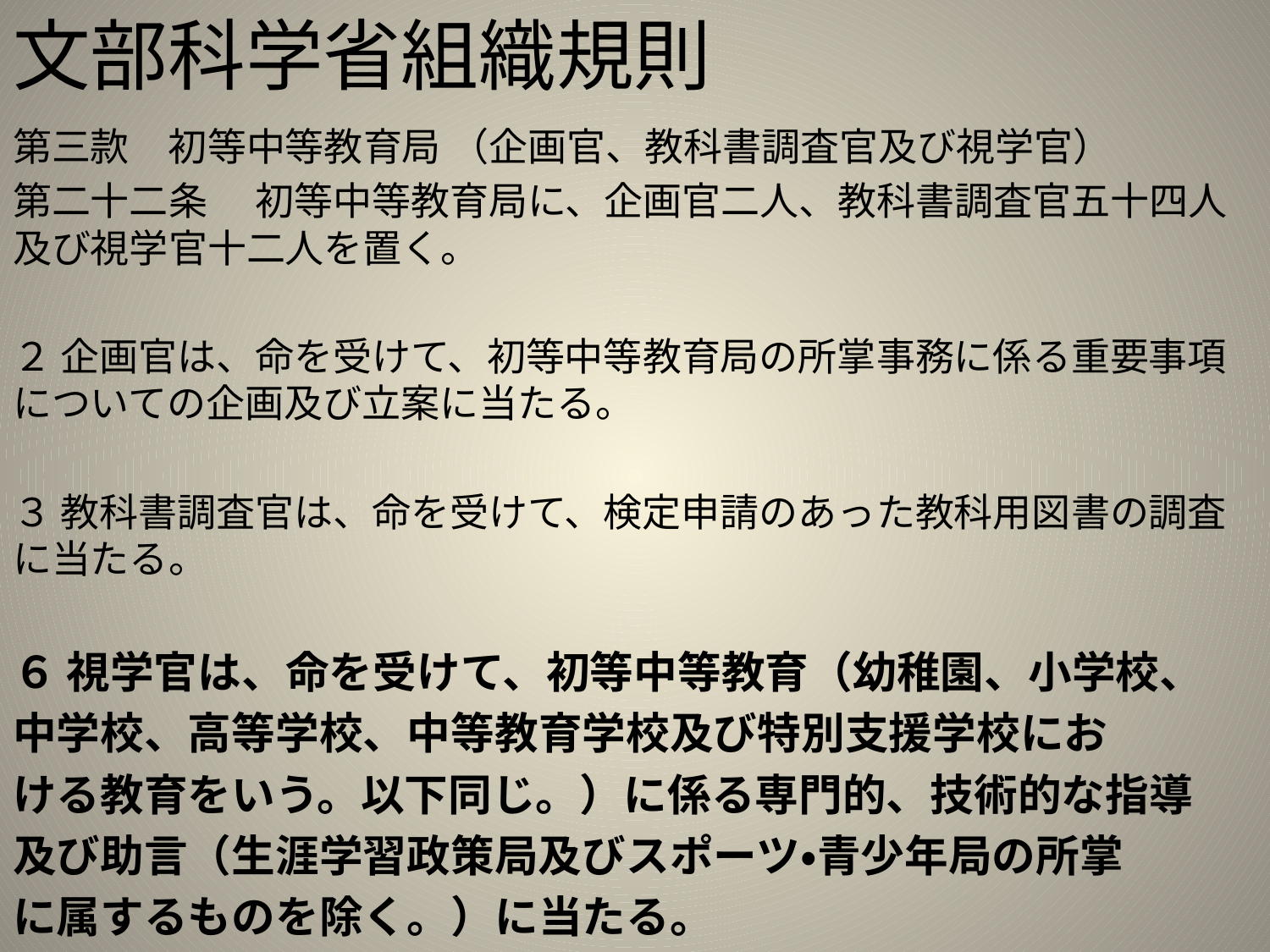

# 文部科学省組織規則
第三款　初等中等教育局 （企画官、教科書調査官及び視学官）
第二十二条 　初等中等教育局に、企画官二人、教科書調査官五十四人及び視学官十二人を置く。

２ 企画官は、命を受けて、初等中等教育局の所掌事務に係る重要事項についての企画及び立案に当たる。

３ 教科書調査官は、命を受けて、検定申請のあった教科用図書の調査に当たる。

６ 視学官は、命を受けて、初等中等教育（幼稚園、小学校、
中学校、高等学校、中等教育学校及び特別支援学校にお
ける教育をいう。以下同じ。）に係る専門的、技術的な指導
及び助言（生涯学習政策局及びスポーツ・青少年局の所掌
に属するものを除く。）に当たる。